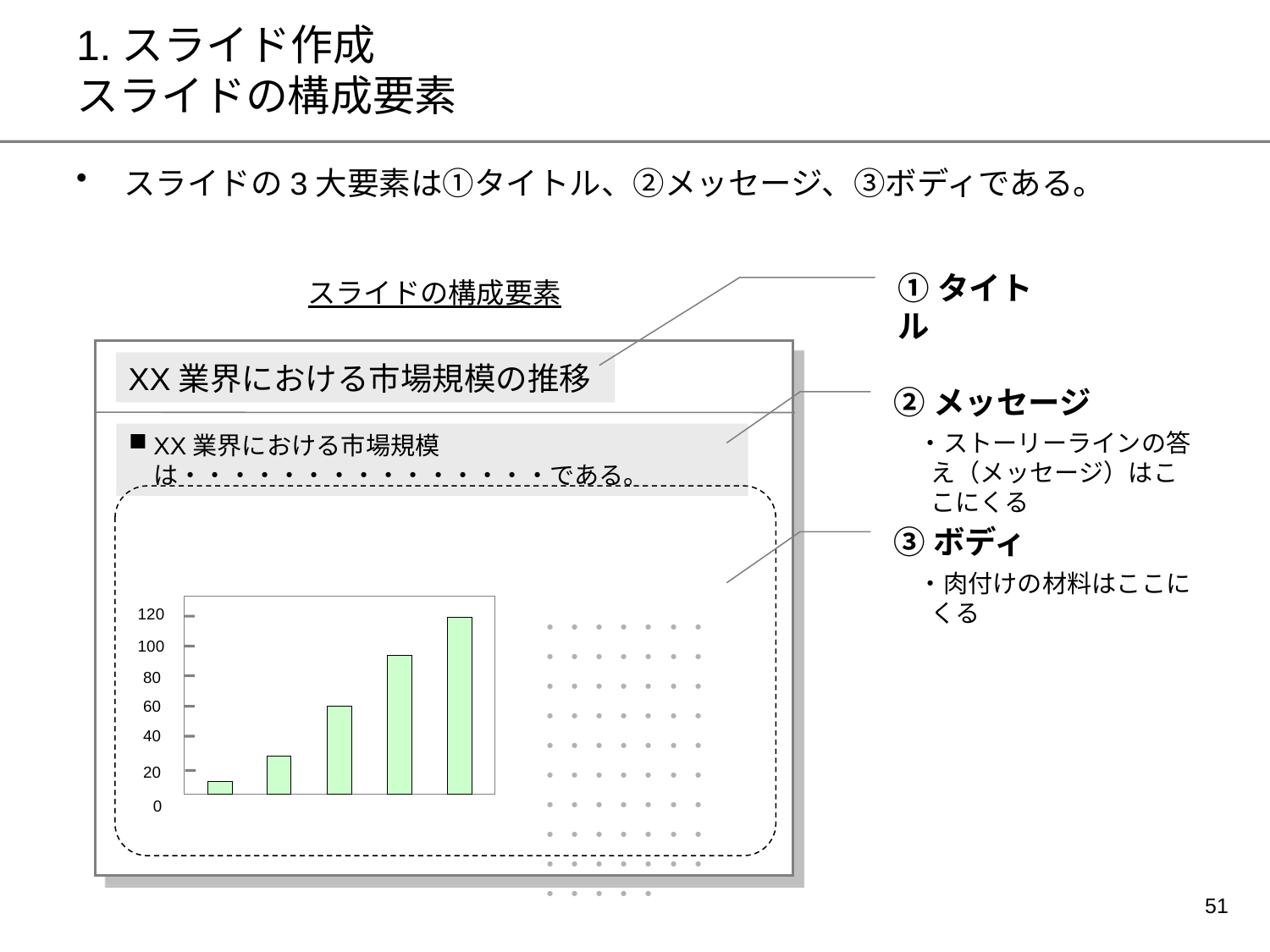

# 1.スライド作成 スライドの構成要素
スライドの3大要素は①タイトル、②メッセージ、③ボディである。
①タイトル
スライドの構成要素

XX業界における市場規模の推移
②メッセージ
　・ストーリーラインの答え（メッセージ）はここにくる

XX業界における市場規模は・・・・・・・・・・・・・・・である。

③ボディ
　・肉付けの材料はここにくる

120

100

80

60

40

20

・・・・・・・・・・・・・・・・・・・・・・・・・・・・・・・・・・・・・・・・・・・・・・・・・・・・・・・・・・・・・・・・・・・・
0
51